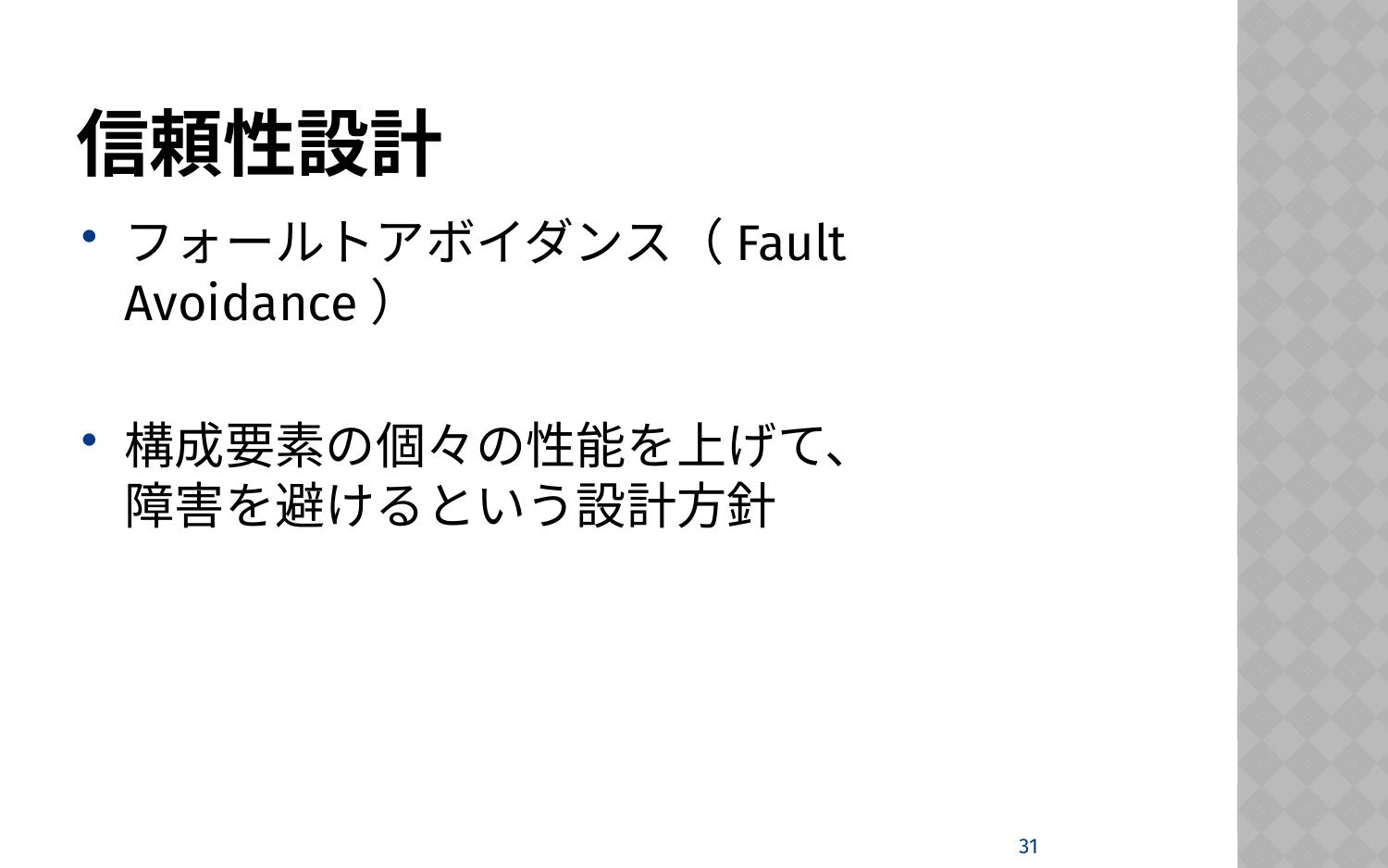

# 信頼性設計
フォールトアボイダンス（Fault Avoidance）

構成要素の個々の性能を上げて、
障害を避けるという設計方針
31